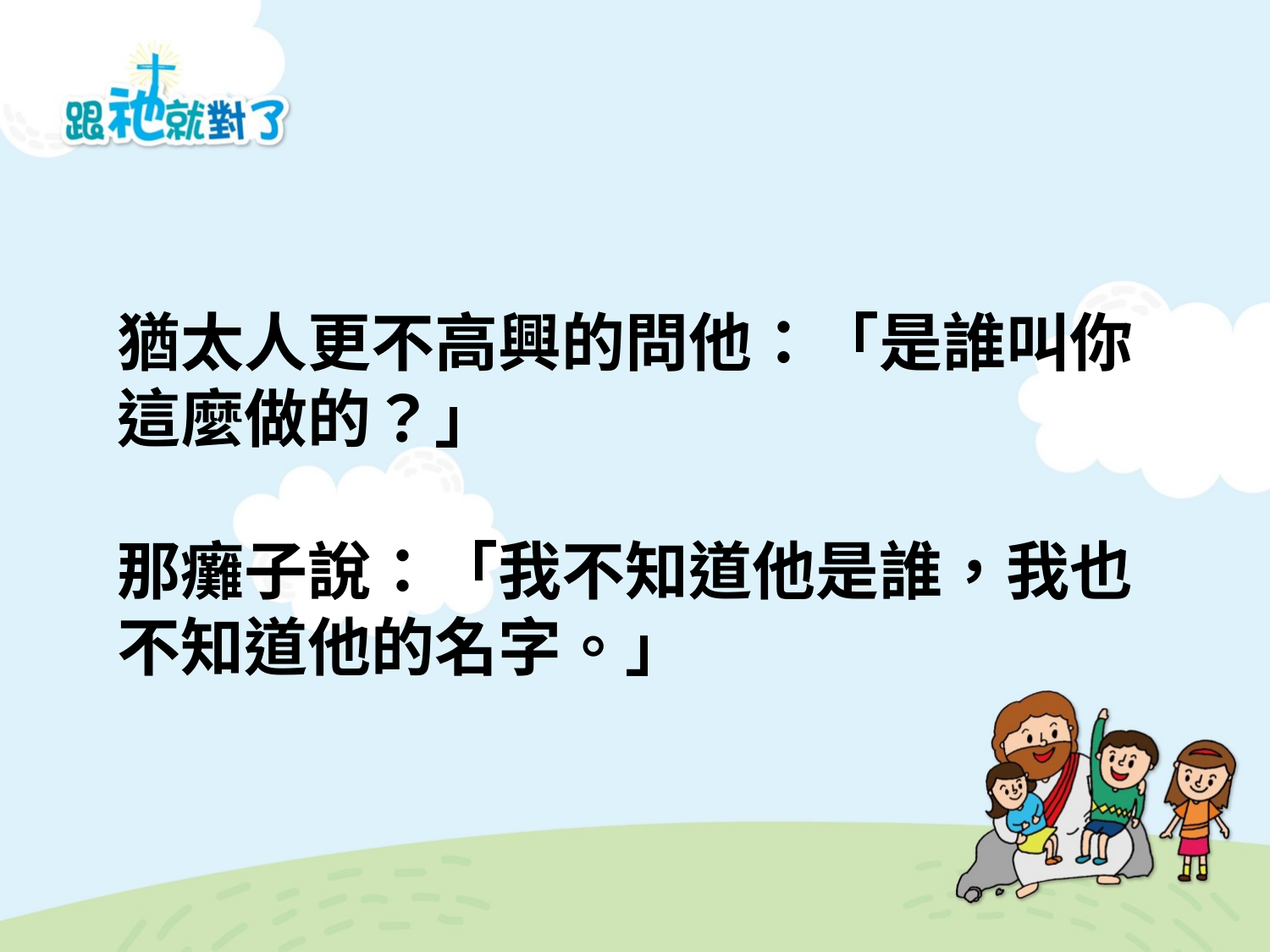

猶太人更不高興的問他：「是誰叫你這麼做的？」

那癱子說：「我不知道他是誰，我也不知道他的名字。」